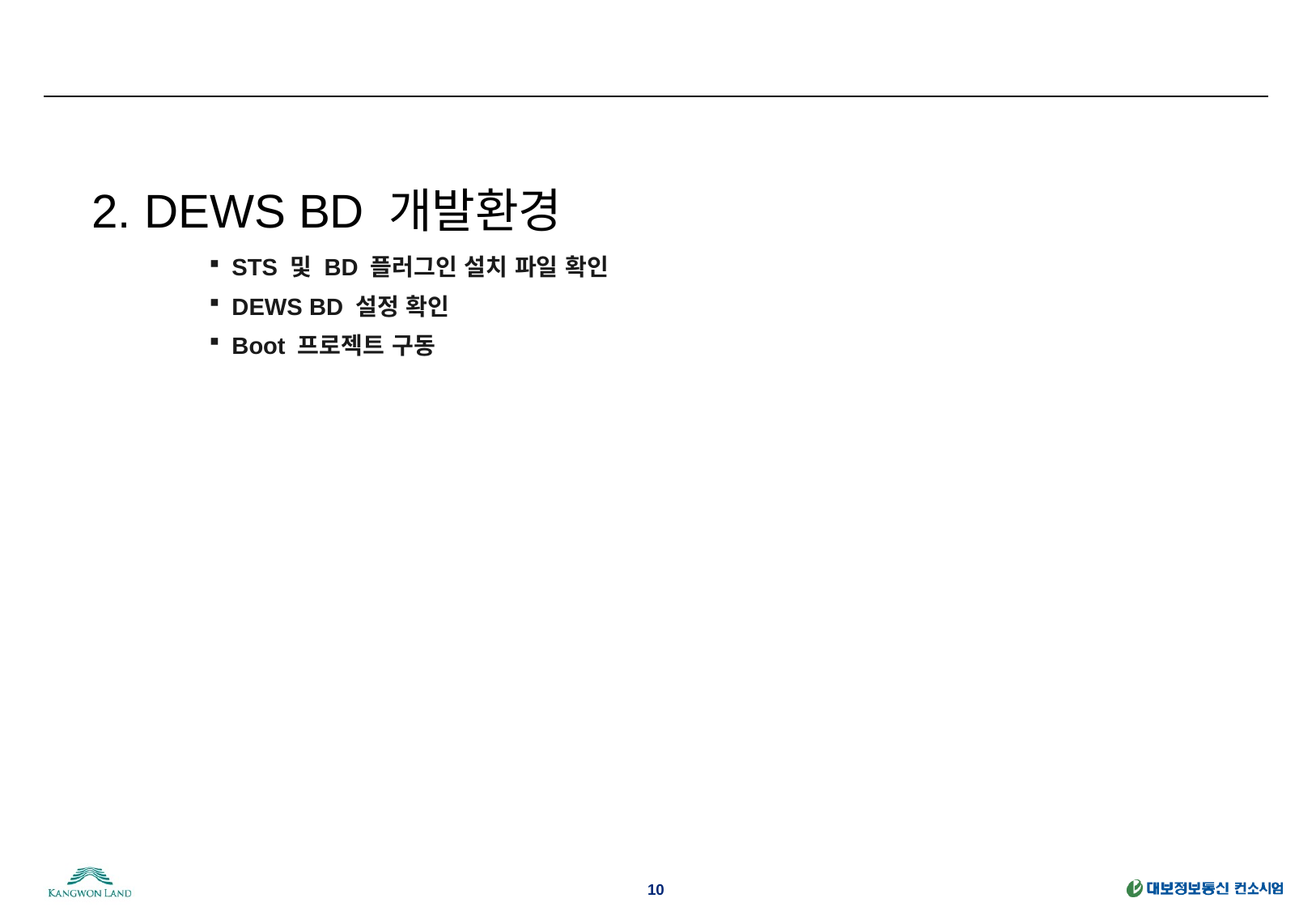

#
2. DEWS BD 개발환경
STS 및 BD 플러그인 설치 파일 확인
DEWS BD 설정 확인
Boot 프로젝트 구동
10